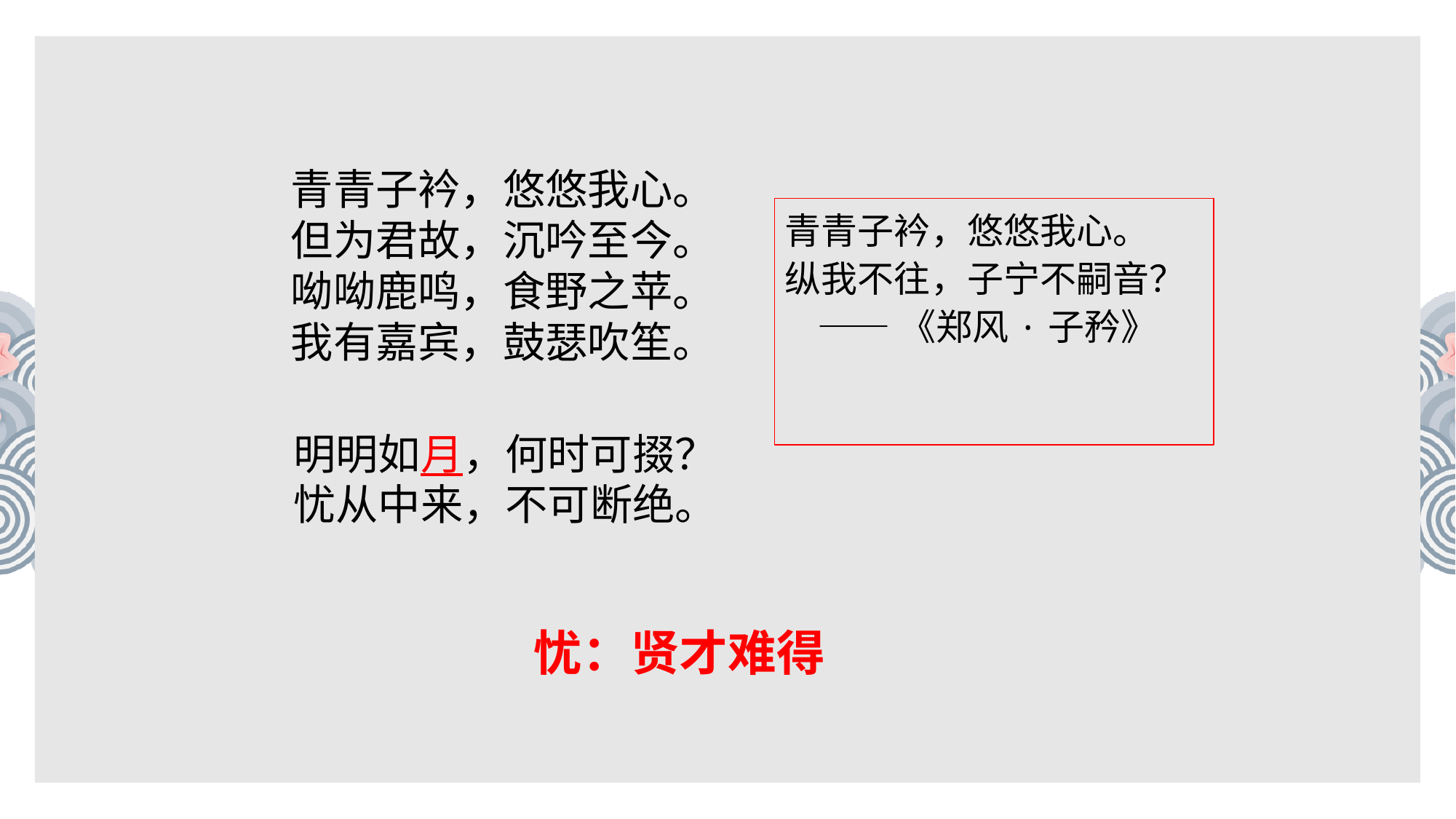

青青子衿，悠悠我心。
但为君故，沉吟至今。
呦呦鹿鸣，食野之苹。
我有嘉宾，鼓瑟吹笙。
青青子衿，悠悠我心。
纵我不往，子宁不嗣音？
    ——《郑风·子矜》

明明如月，何时可掇？
忧从中来，不可断绝。
忧：贤才难得